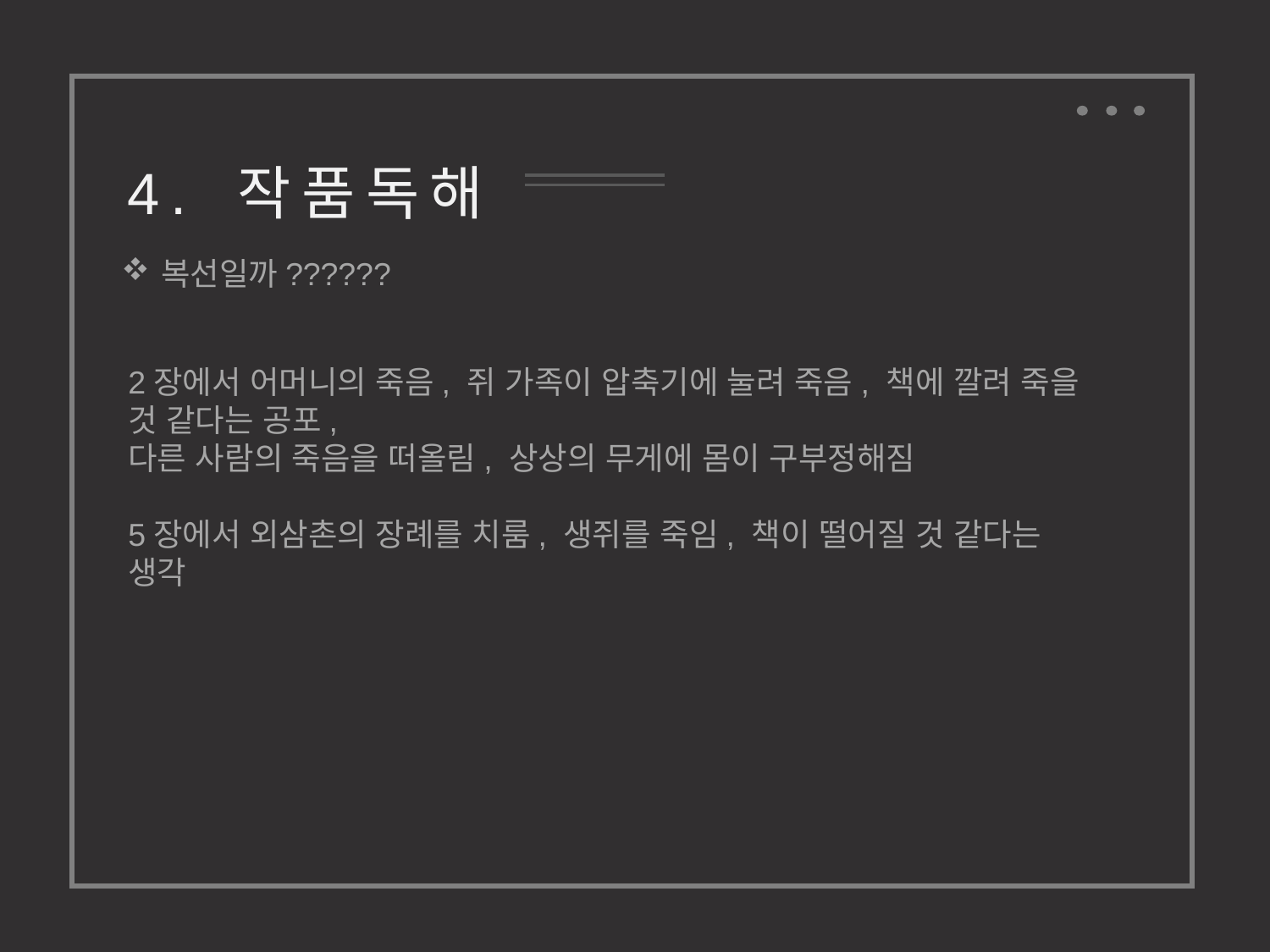

4. 작품독해
복선일까??????
2장에서 어머니의 죽음, 쥐 가족이 압축기에 눌려 죽음, 책에 깔려 죽을 것 같다는 공포,
다른 사람의 죽음을 떠올림, 상상의 무게에 몸이 구부정해짐

5장에서 외삼촌의 장례를 치룸, 생쥐를 죽임, 책이 떨어질 것 같다는 생각